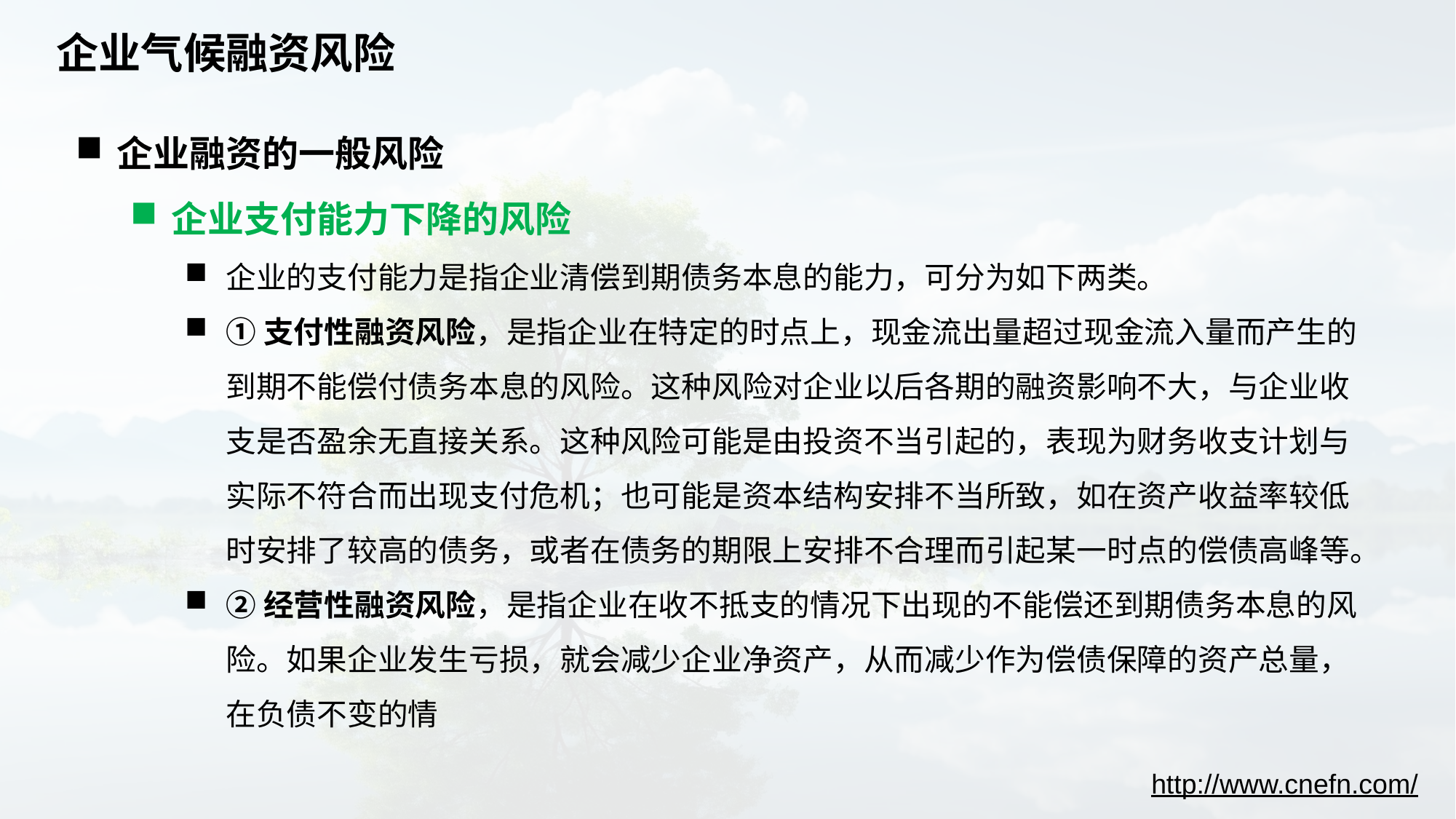

# 企业气候融资风险
企业融资的一般风险
企业支付能力下降的风险
企业的支付能力是指企业清偿到期债务本息的能力，可分为如下两类。
①支付性融资风险，是指企业在特定的时点上，现金流出量超过现金流入量而产生的到期不能偿付债务本息的风险。这种风险对企业以后各期的融资影响不大，与企业收支是否盈余无直接关系。这种风险可能是由投资不当引起的，表现为财务收支计划与实际不符合而出现支付危机；也可能是资本结构安排不当所致，如在资产收益率较低时安排了较高的债务，或者在债务的期限上安排不合理而引起某一时点的偿债高峰等。
②经营性融资风险，是指企业在收不抵支的情况下出现的不能偿还到期债务本息的风险。如果企业发生亏损，就会减少企业净资产，从而减少作为偿债保障的资产总量，在负债不变的情